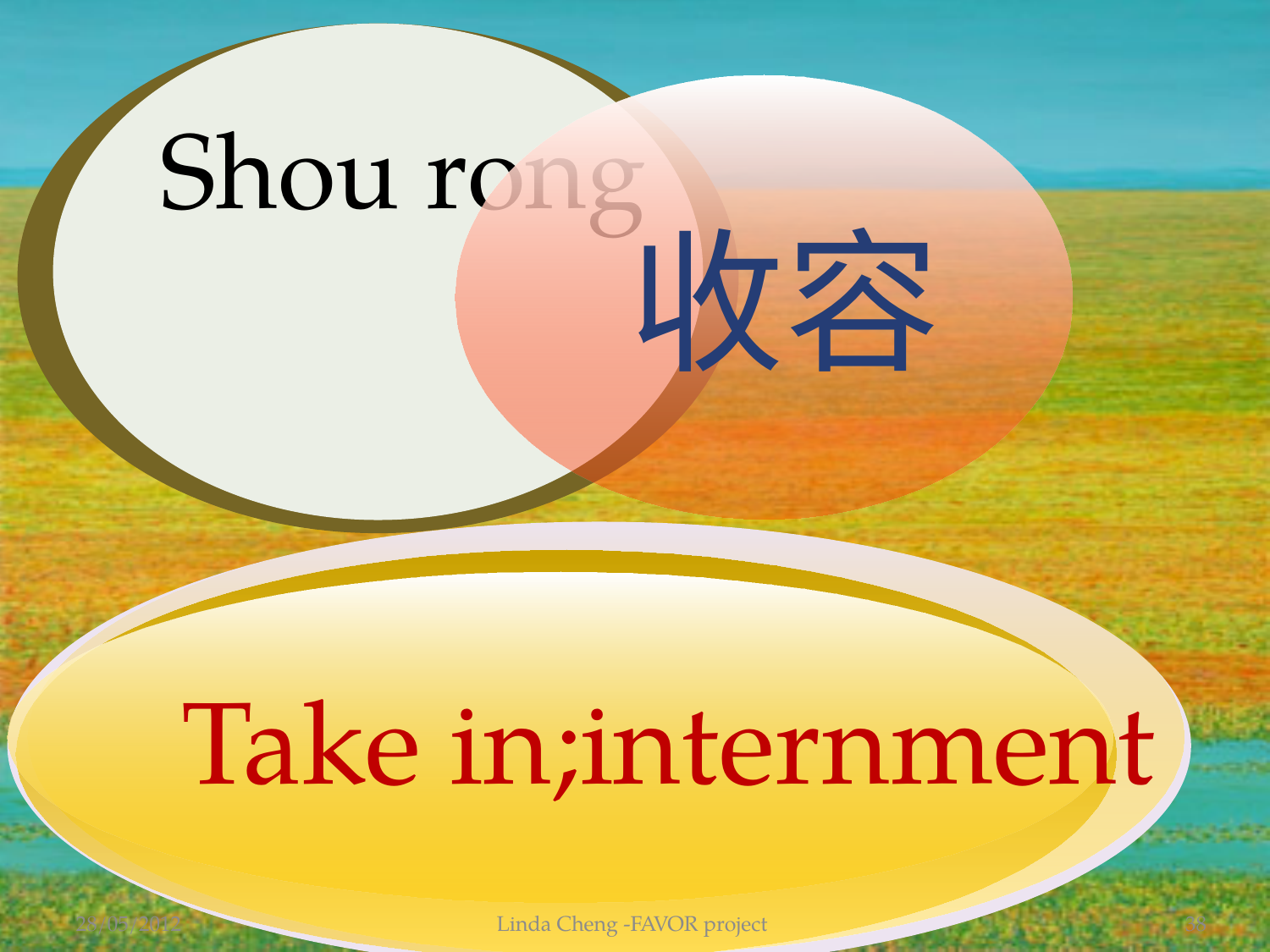

Shou rong
 收容

Take in;internment
28/05/2012
Linda Cheng -FAVOR project
38